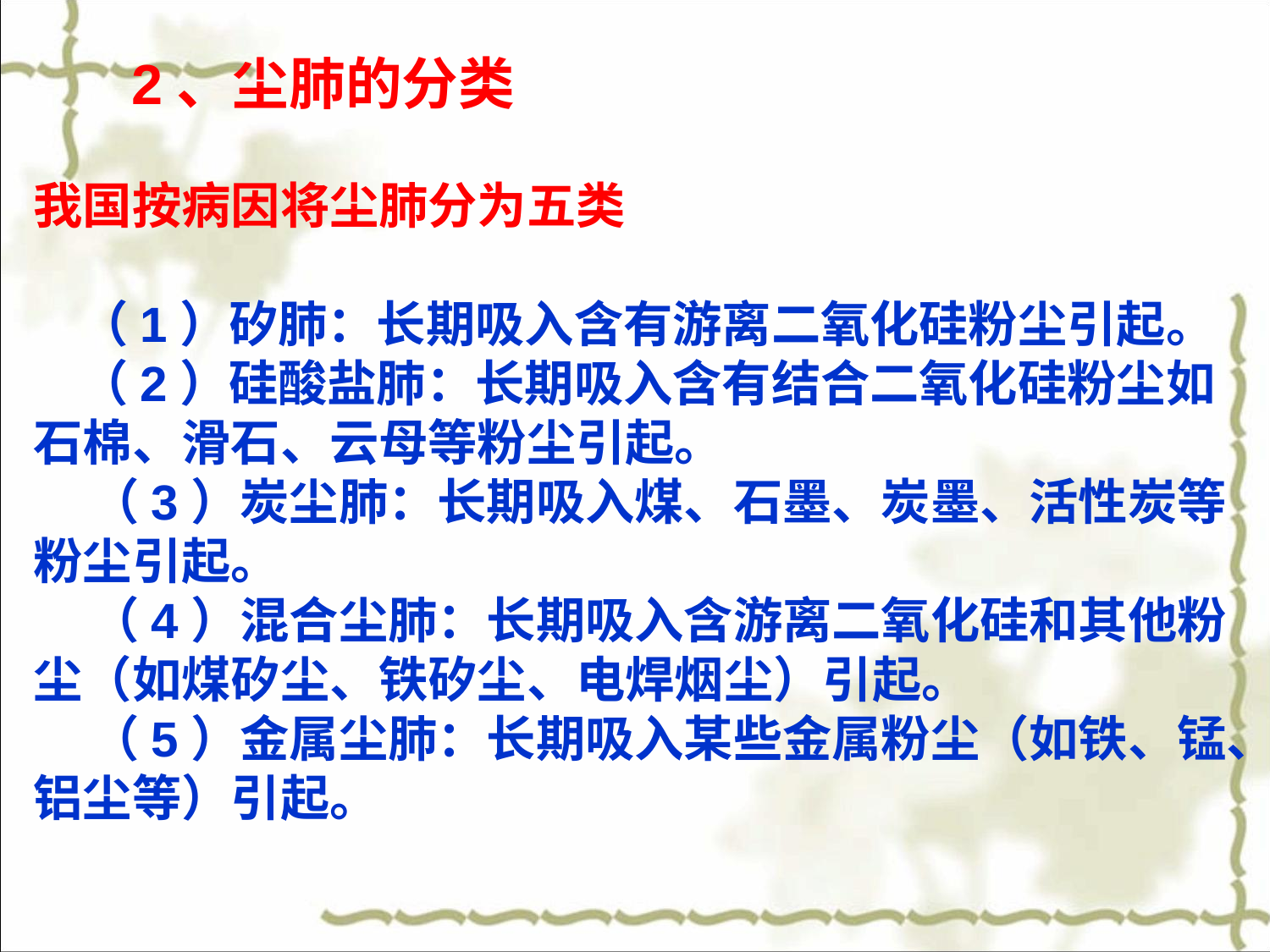

2、尘肺的分类

我国按病因将尘肺分为五类

   （1）矽肺：长期吸入含有游离二氧化硅粉尘引起。
   （2）硅酸盐肺：长期吸入含有结合二氧化硅粉尘如石棉、滑石、云母等粉尘引起。
    （3）炭尘肺：长期吸入煤、石墨、炭墨、活性炭等粉尘引起。
    （4）混合尘肺：长期吸入含游离二氧化硅和其他粉尘（如煤矽尘、铁矽尘、电焊烟尘）引起。
    （5）金属尘肺：长期吸入某些金属粉尘（如铁、锰、铝尘等）引起。
31